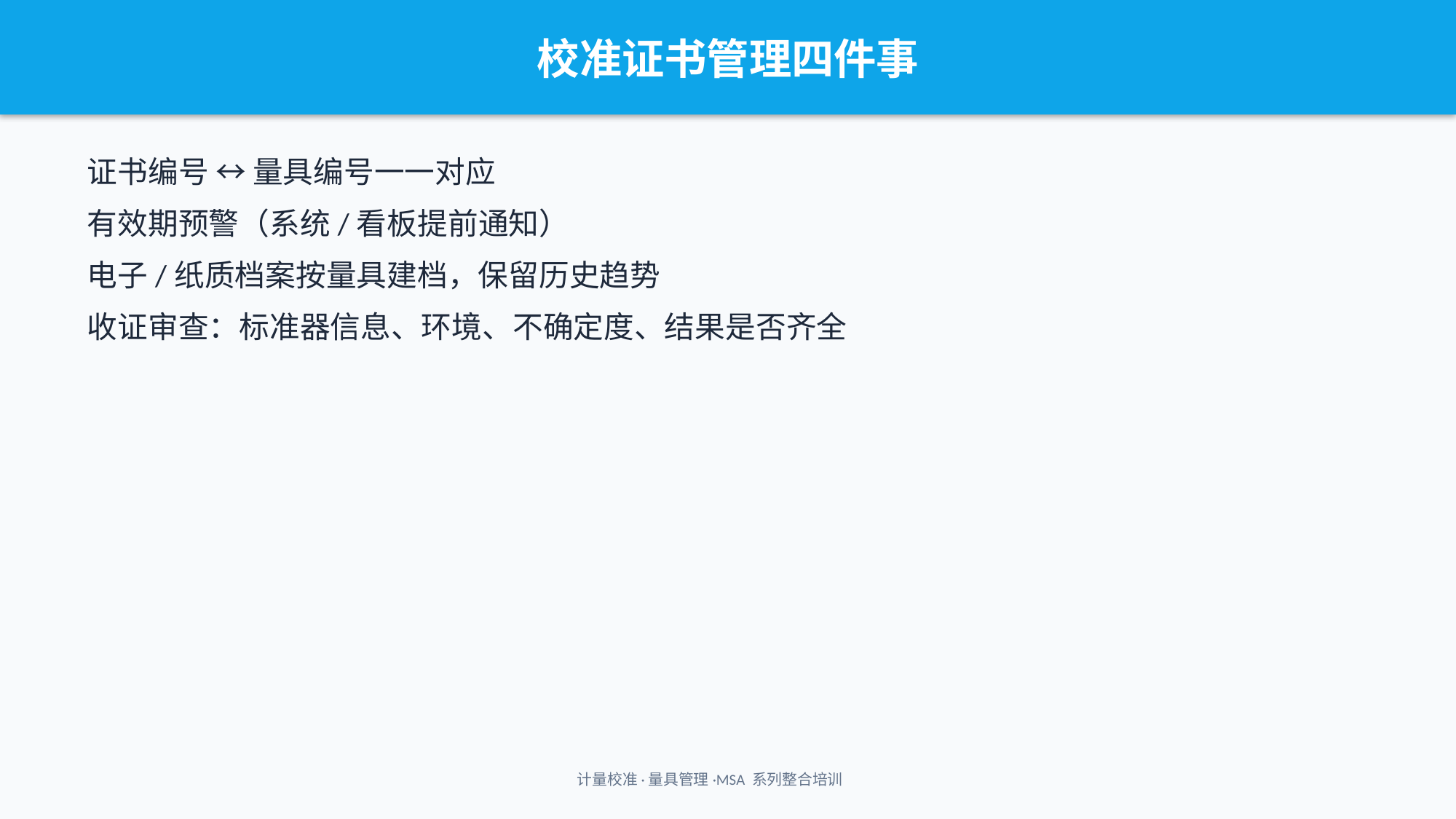

校准证书管理四件事
证书编号 ↔ 量具编号一一对应
有效期预警（系统/看板提前通知）
电子/纸质档案按量具建档，保留历史趋势
收证审查：标准器信息、环境、不确定度、结果是否齐全
计量校准·量具管理·MSA 系列整合培训